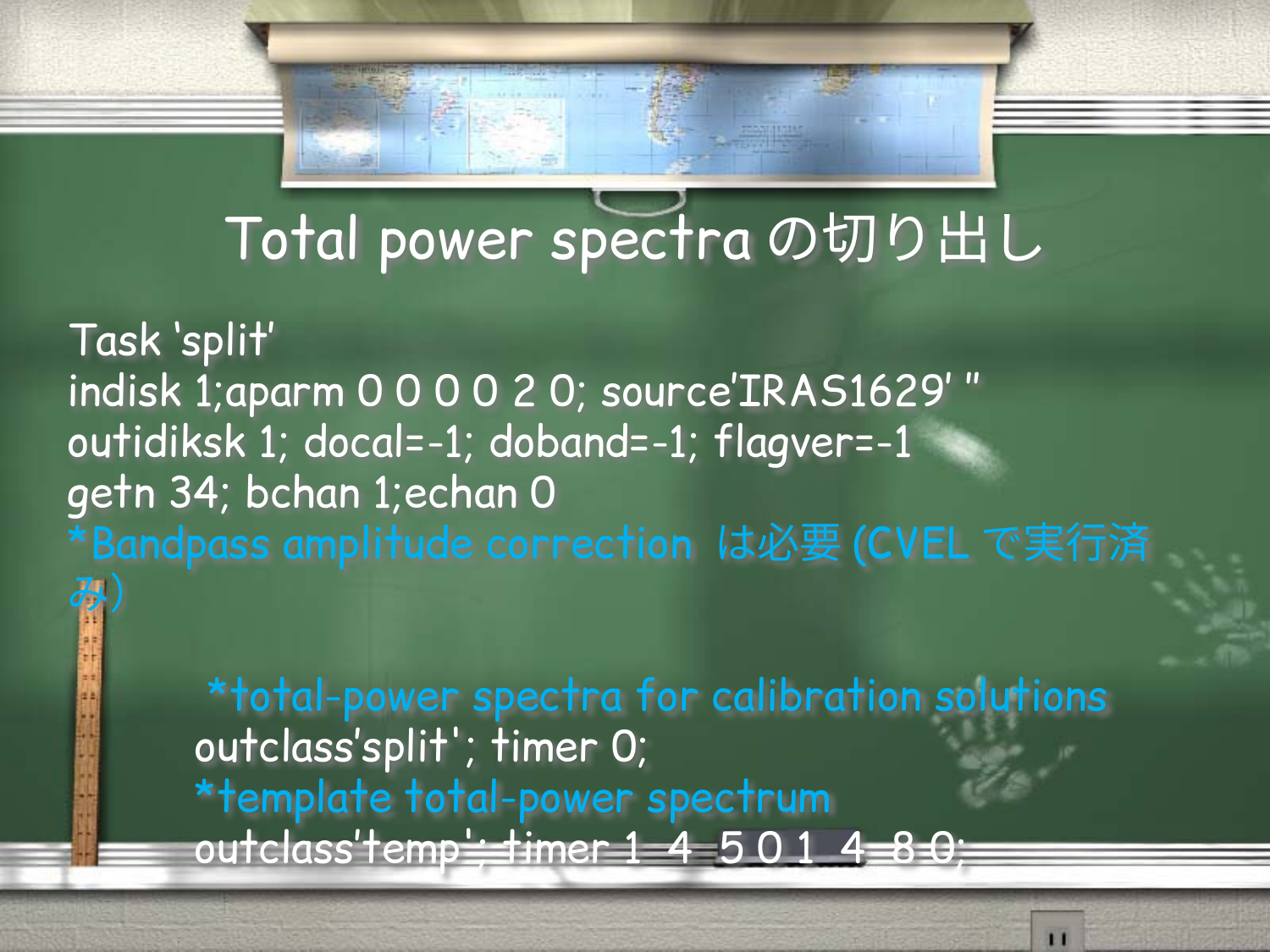

# Total power spectraの切り出し
Task ‘split’
indisk 1;aparm 0 0 0 0 2 0; source’IRAS1629’ ’’
outidiksk 1; docal=-1; doband=-1; flagver=-1
getn 34; bchan 1;echan 0
*Bandpass amplitude correction は必要(CVELで実行済み）

	 *total-power spectra for calibration solutions
	outclass’split'; timer 0;
	*template total-power spectrum
	outclass’temp'; timer 1  4  5 0 1  4  8 0;